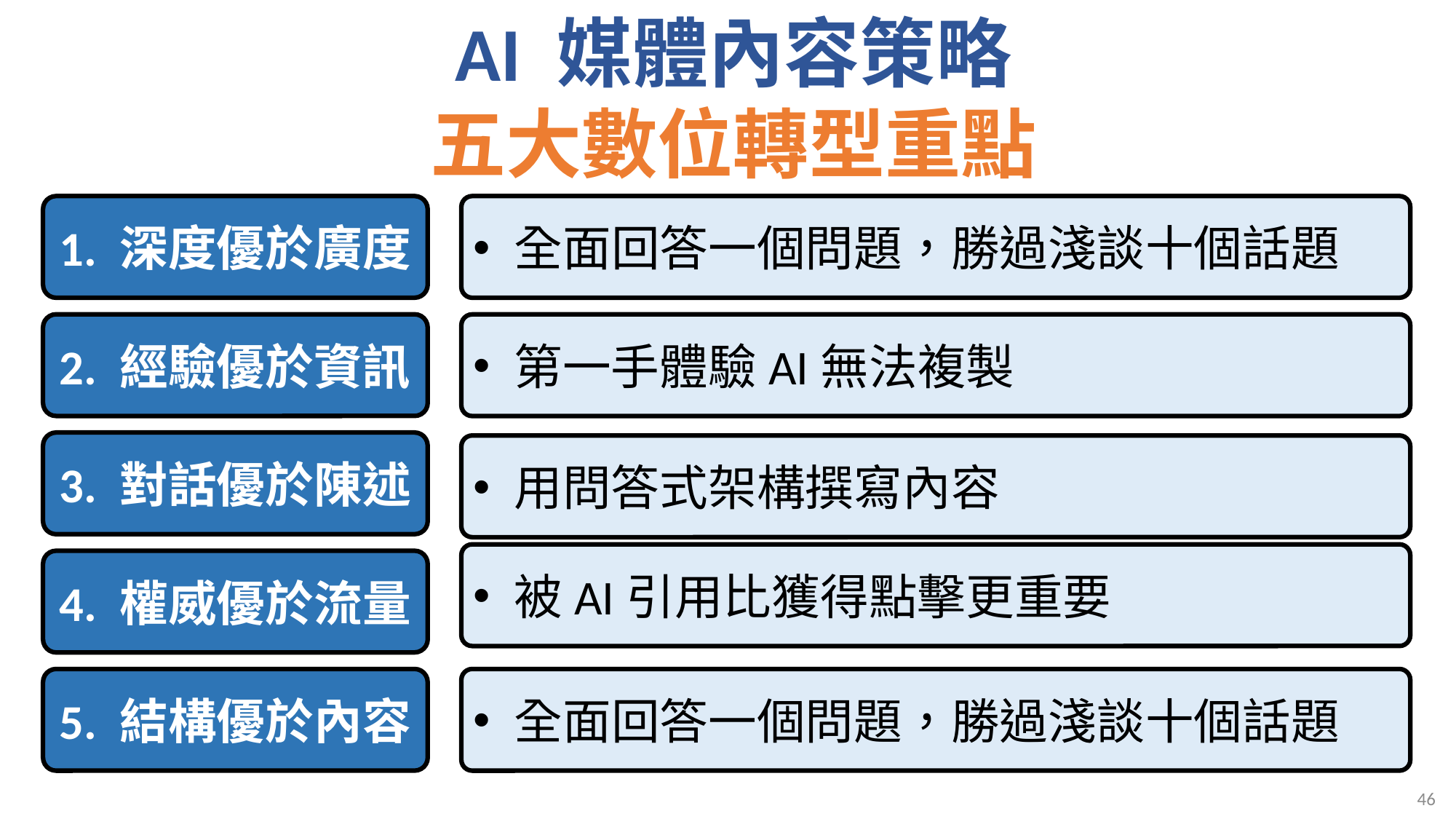

# AI 媒體內容策略 五大數位轉型重點
1. 深度優於廣度
全面回答一個問題，勝過淺談十個話題
2. 經驗優於資訊
第一手體驗AI無法複製
3. 對話優於陳述
用問答式架構撰寫內容
被AI引用比獲得點擊更重要
4. 權威優於流量
5. 結構優於內容
全面回答一個問題，勝過淺談十個話題
46